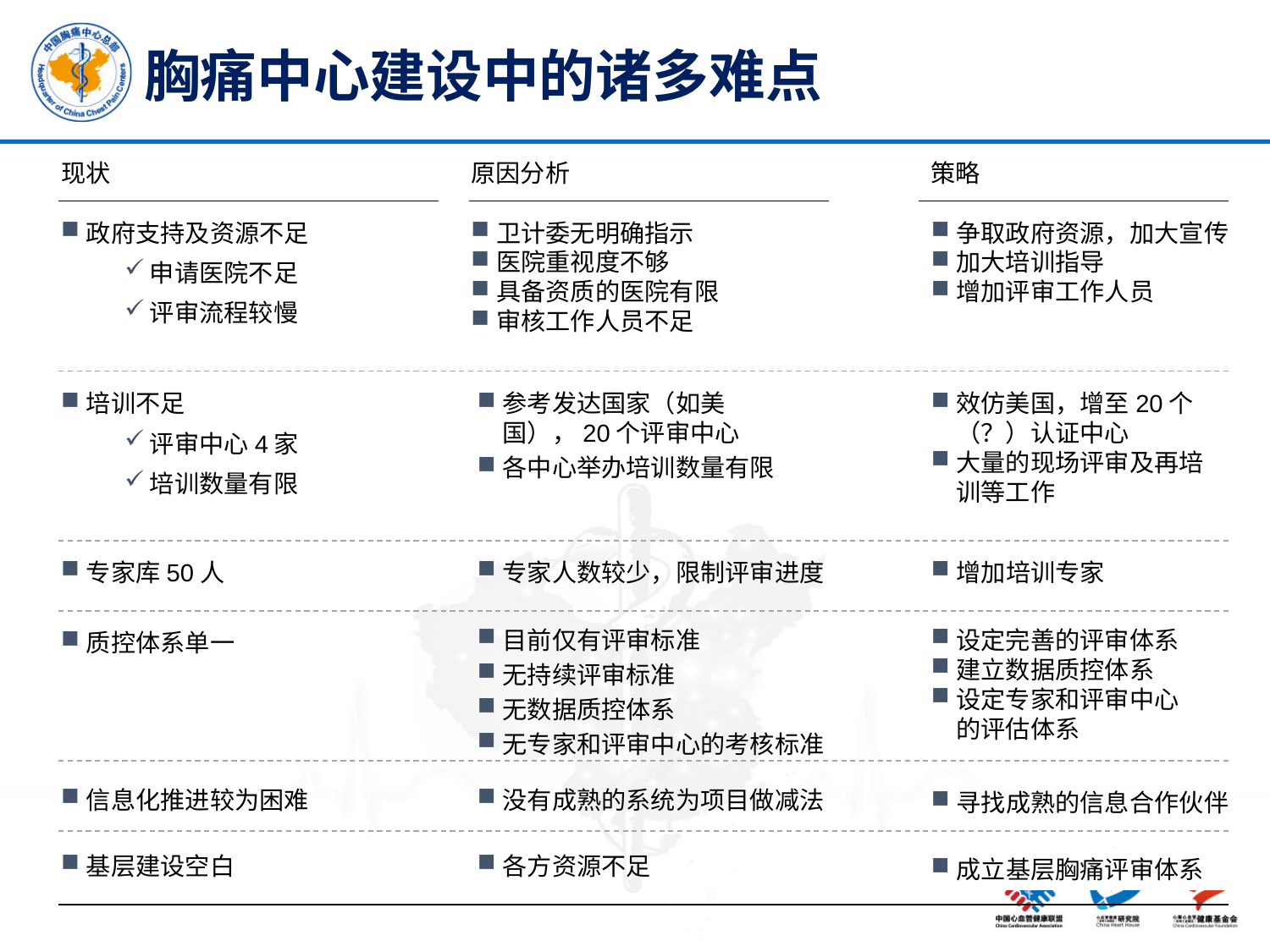

# 胸痛中心建设中的诸多难点
现状
原因分析
策略
政府支持及资源不足
申请医院不足
评审流程较慢
卫计委无明确指示
医院重视度不够
具备资质的医院有限
审核工作人员不足

争取政府资源，加大宣传
加大培训指导
增加评审工作人员

培训不足
评审中心4家
培训数量有限
参考发达国家（如美国），20个评审中心
各中心举办培训数量有限
效仿美国，增至20个（？）认证中心
大量的现场评审及再培训等工作
专家库50人
专家人数较少，限制评审进度
增加培训专家
目前仅有评审标准
无持续评审标准
无数据质控体系
无专家和评审中心的考核标准
设定完善的评审体系
建立数据质控体系
设定专家和评审中心的评估体系
质控体系单一
信息化推进较为困难
没有成熟的系统为项目做减法
寻找成熟的信息合作伙伴
基层建设空白
各方资源不足
成立基层胸痛评审体系